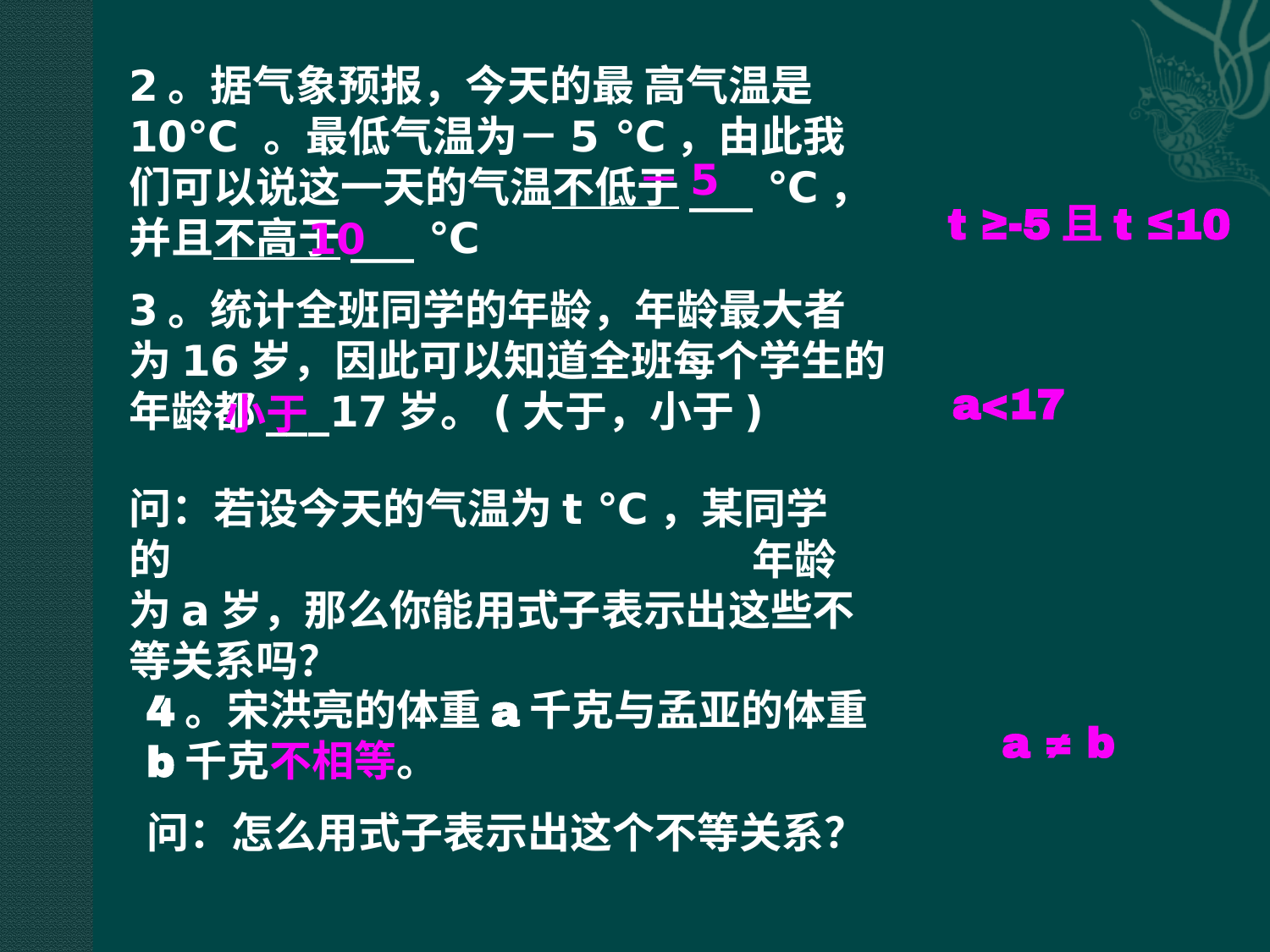

2。据气象预报，今天的最 高气温是10℃ 。最低气温为－5 ℃，由此我们可以说这一天的气温不低于___ ℃，并且不高于___ ℃
3。统计全班同学的年龄，年龄最大者为16岁，因此可以知道全班每个学生的年龄都___17岁。(大于，小于)
－5
t ≥-5且t ≤10
10
a<17
小于
问：若设今天的气温为t ℃，某同学 的                                                             年龄为a岁，那么你能用式子表示出这些不等关系吗？
4。宋洪亮的体重a千克与孟亚的体重
b千克不相等。
问：怎么用式子表示出这个不等关系？

a ≠ b